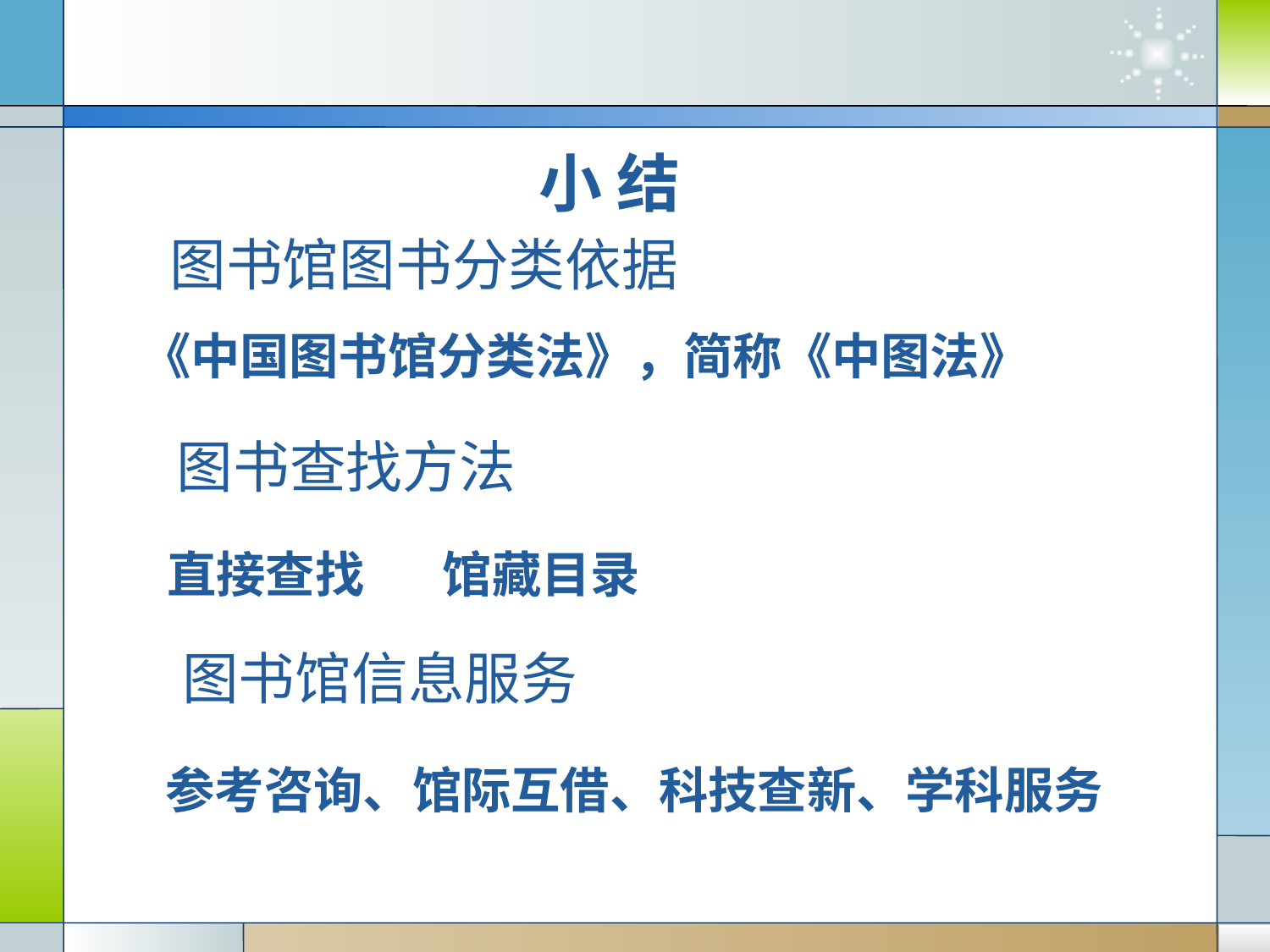

小 结
图书馆图书分类依据
《中国图书馆分类法》，简称《中图法》
图书查找方法
直接查找       馆藏目录
图书馆信息服务
参考咨询、馆际互借、科技查新、学科服务